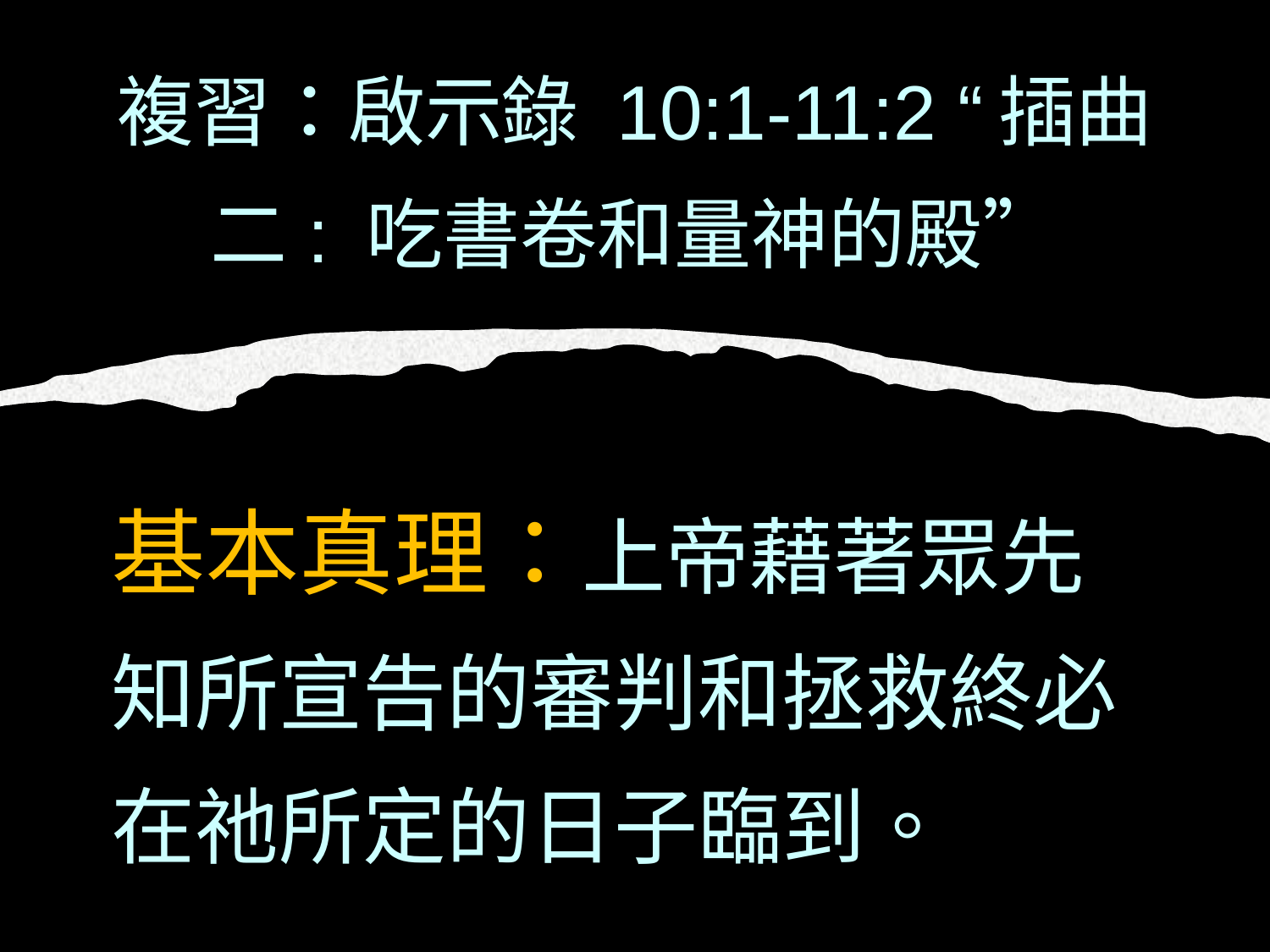

# 複習：啟示錄 10:1-11:2 “插曲二: 吃書卷和量神的殿”

基本真理：上帝藉著眾先知所宣告的審判和拯救終必在祂所定的日子臨到。